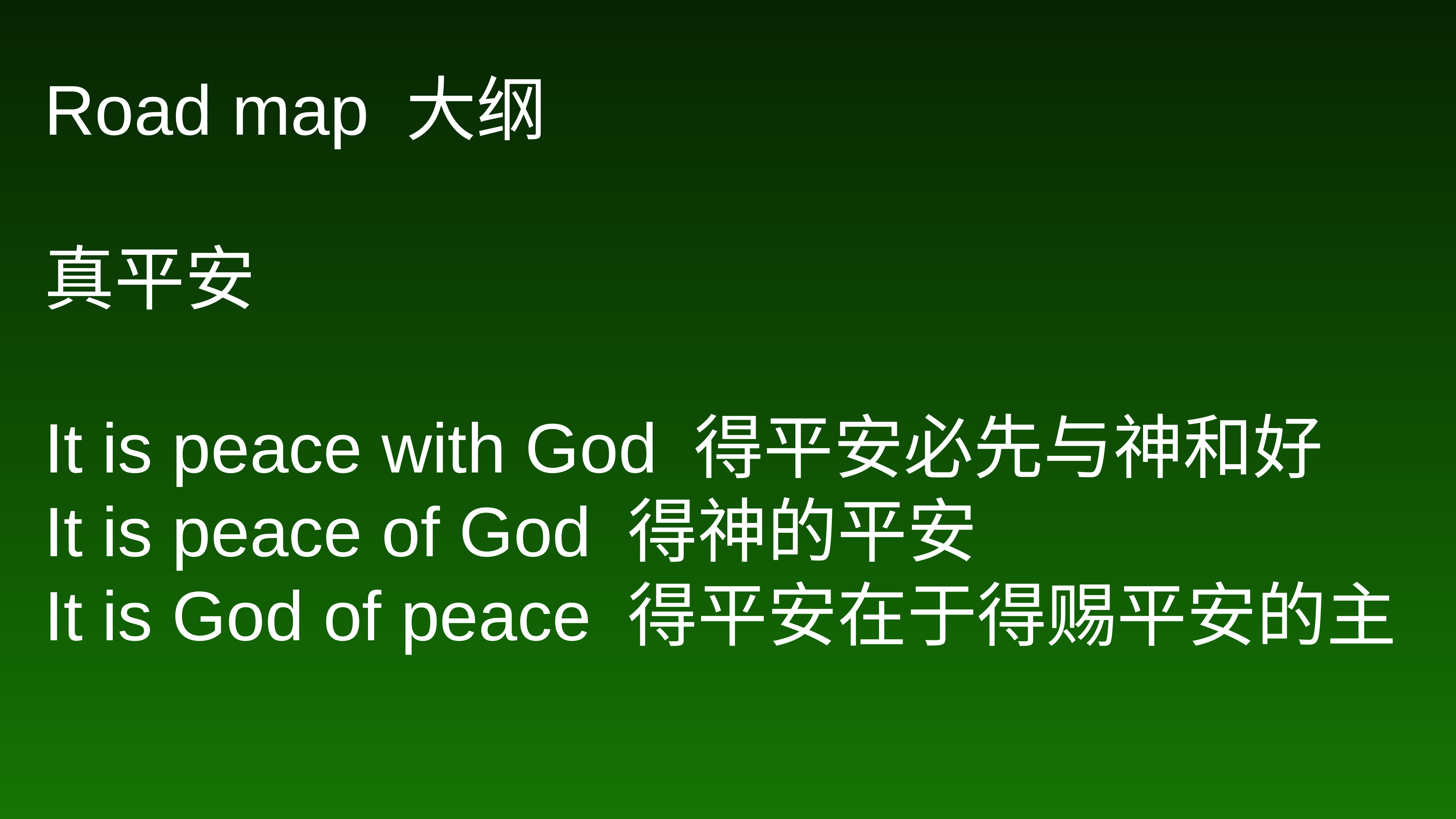

Road map 大纲

真平安

It is peace with God 得平安必先与神和好
It is peace of God 得神的平安
It is God of peace 得平安在于得赐平安的主